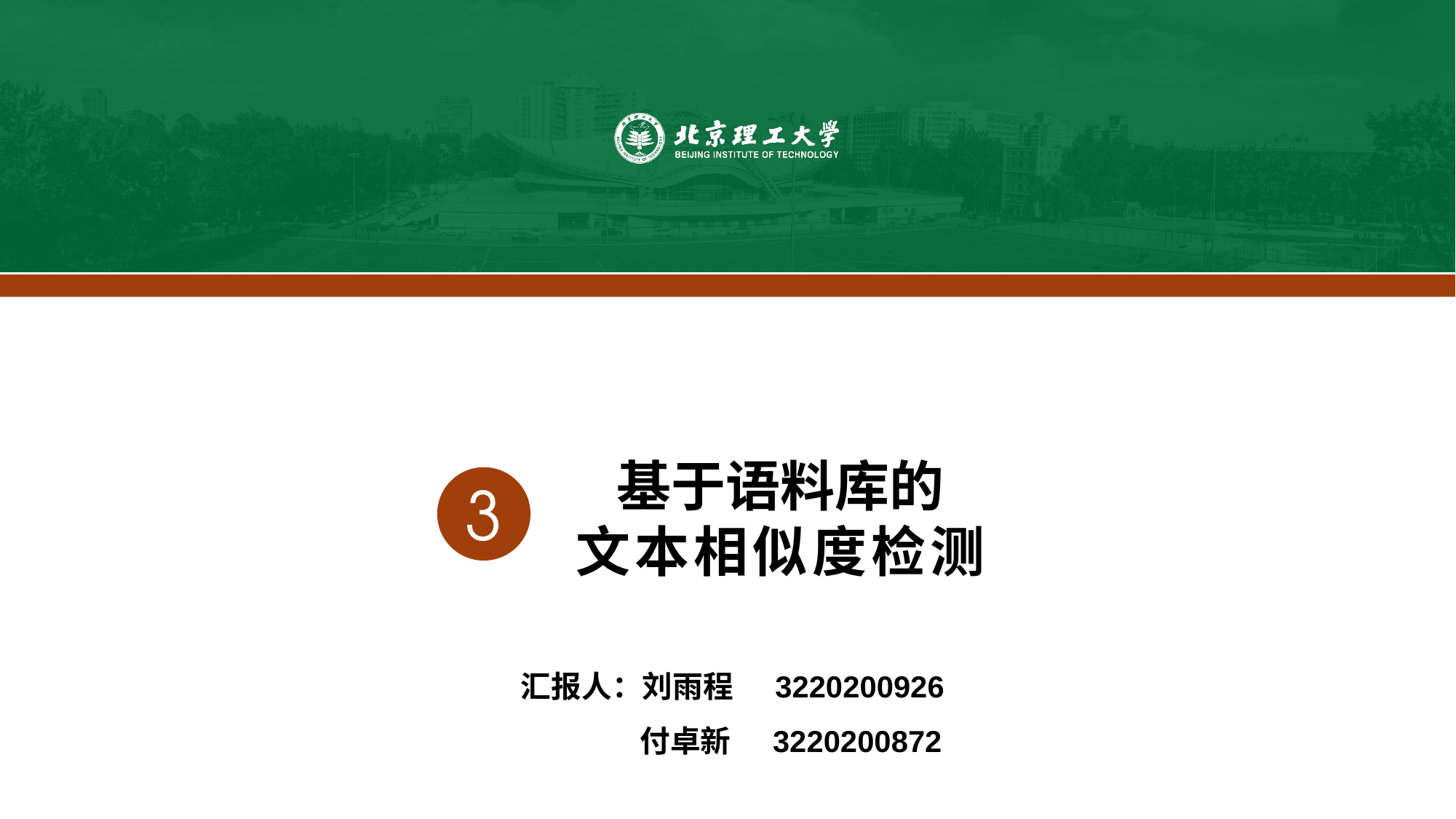

基于语料库的
文本相似度检测
3
汇报人：刘雨程     3220200926
付卓新     3220200872